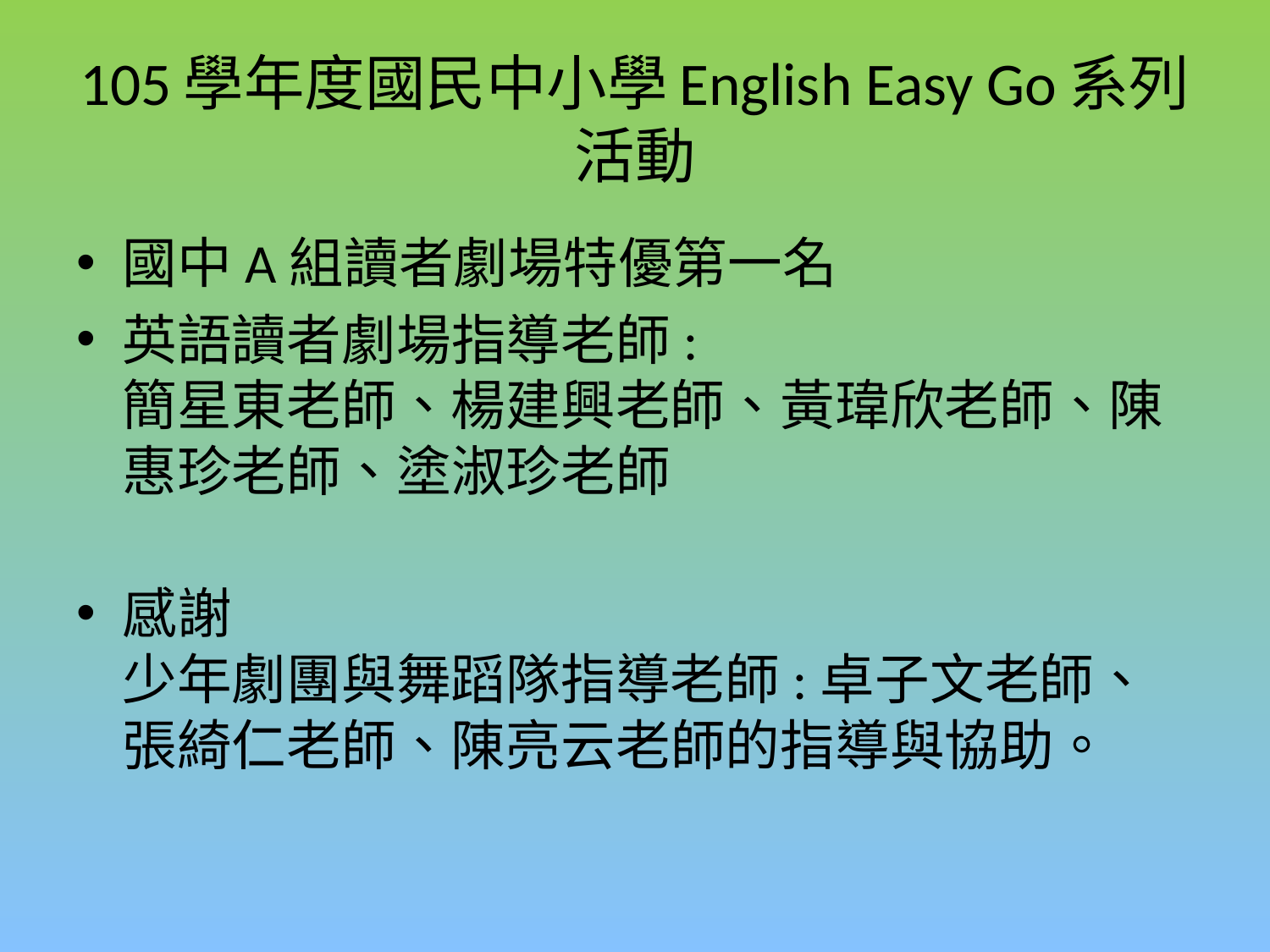

# 105學年度國民中小學English Easy Go系列活動
國中A組讀者劇場特優第一名
英語讀者劇場指導老師:
簡星東老師、楊建興老師、黃瑋欣老師、陳惠珍老師、塗淑珍老師
感謝
少年劇團與舞蹈隊指導老師:卓子文老師、張綺仁老師、陳亮云老師的指導與協助。